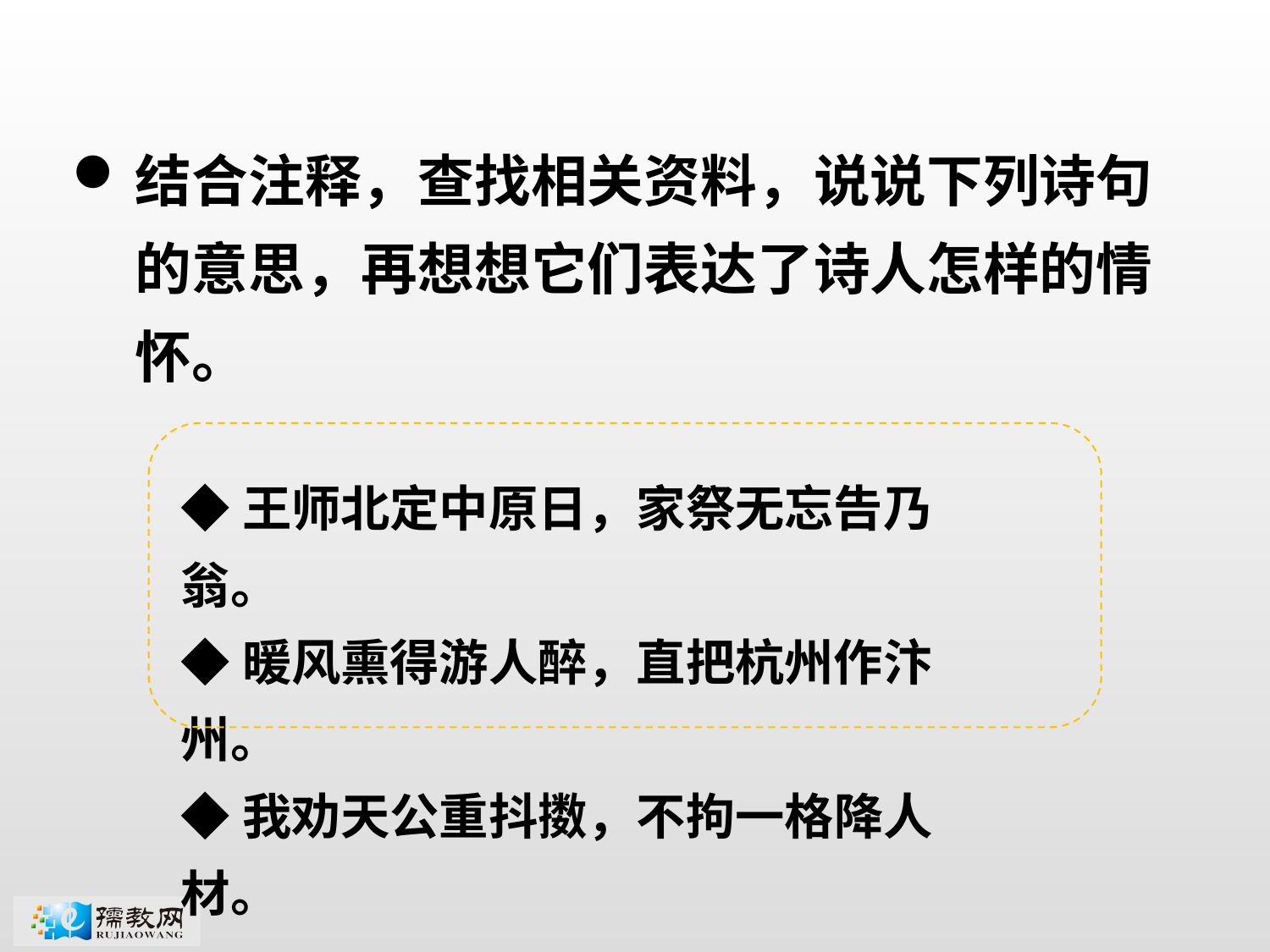

结合注释，查找相关资料，说说下列诗句的意思，再想想它们表达了诗人怎样的情怀。

◆王师北定中原日，家祭无忘告乃翁。
◆暖风熏得游人醉，直把杭州作汴州。
◆我劝天公重抖擞，不拘一格降人材。